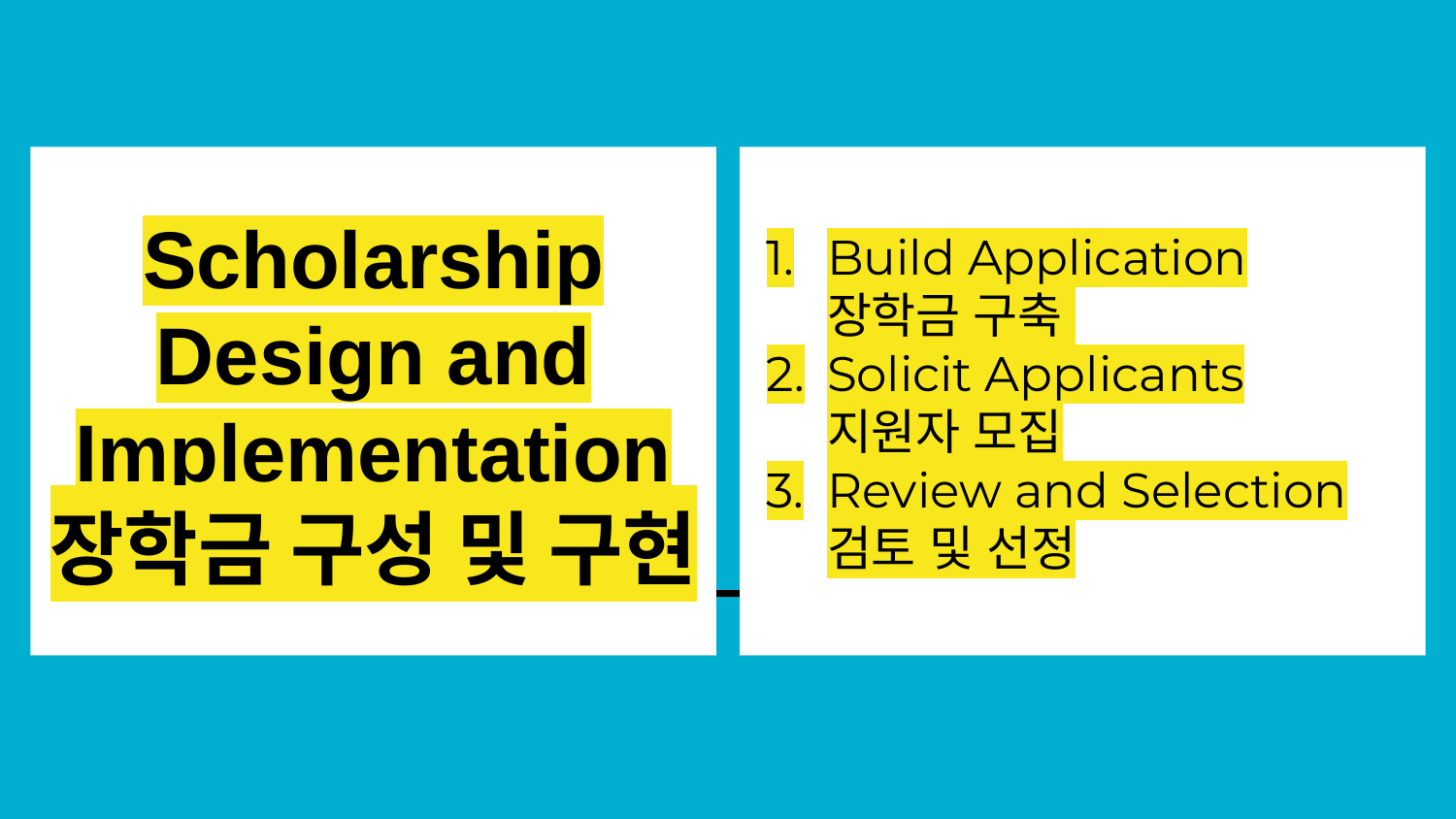

Scholarship Design and Implementation
장학금 구성 및 구현
# Build Application 장학금 구축
Solicit Applicants
지원자 모집
Review and Selection
검토 및 선정